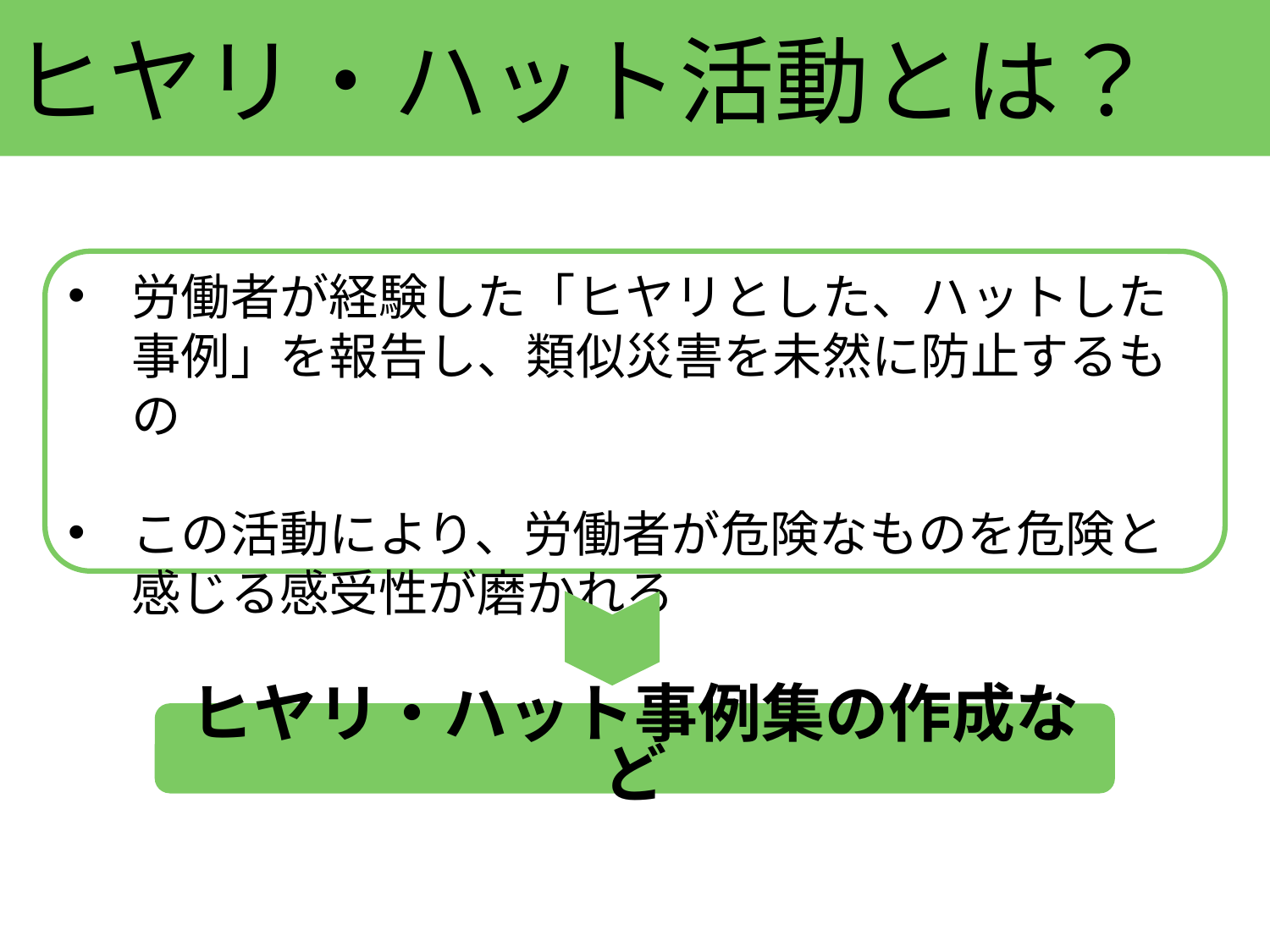

ヒヤリ・ハット活動とは？
労働者が経験した「ヒヤリとした、ハットした事例」を報告し、類似災害を未然に防止するもの

この活動により、労働者が危険なものを危険と感じる感受性が磨かれる

ヒヤリ・ハット事例集の作成など